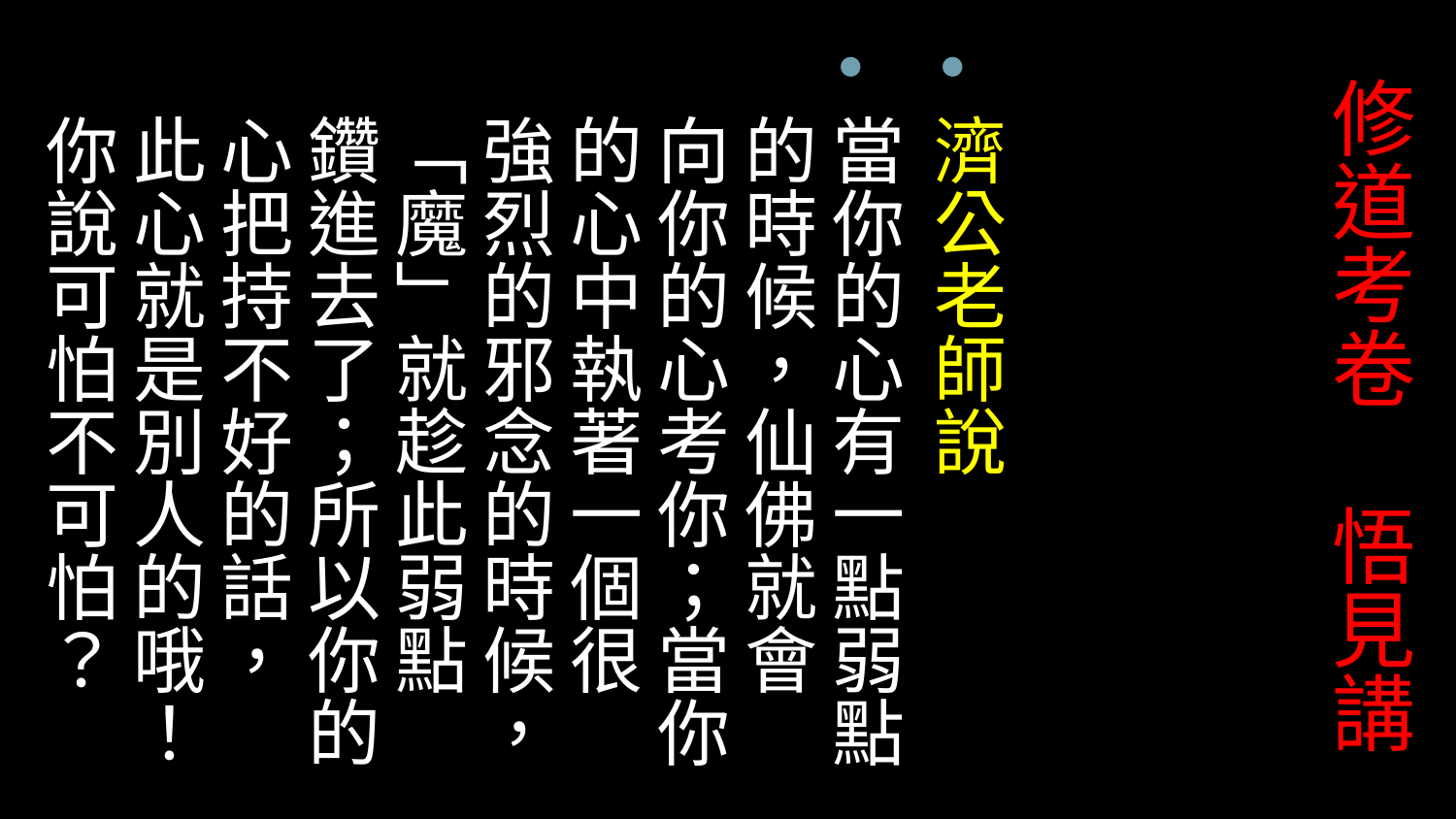

濟公老師說
當你的心有一點弱點的時候，仙佛就會
向你的心考你；當你的心中執著一個很
強烈的邪念的時候，「魔」就趁此弱點
鑽進去了；所以你的心把持不好的話，
此心就是別人的哦！你說可怕不可怕？
# 修道考卷     悟見講